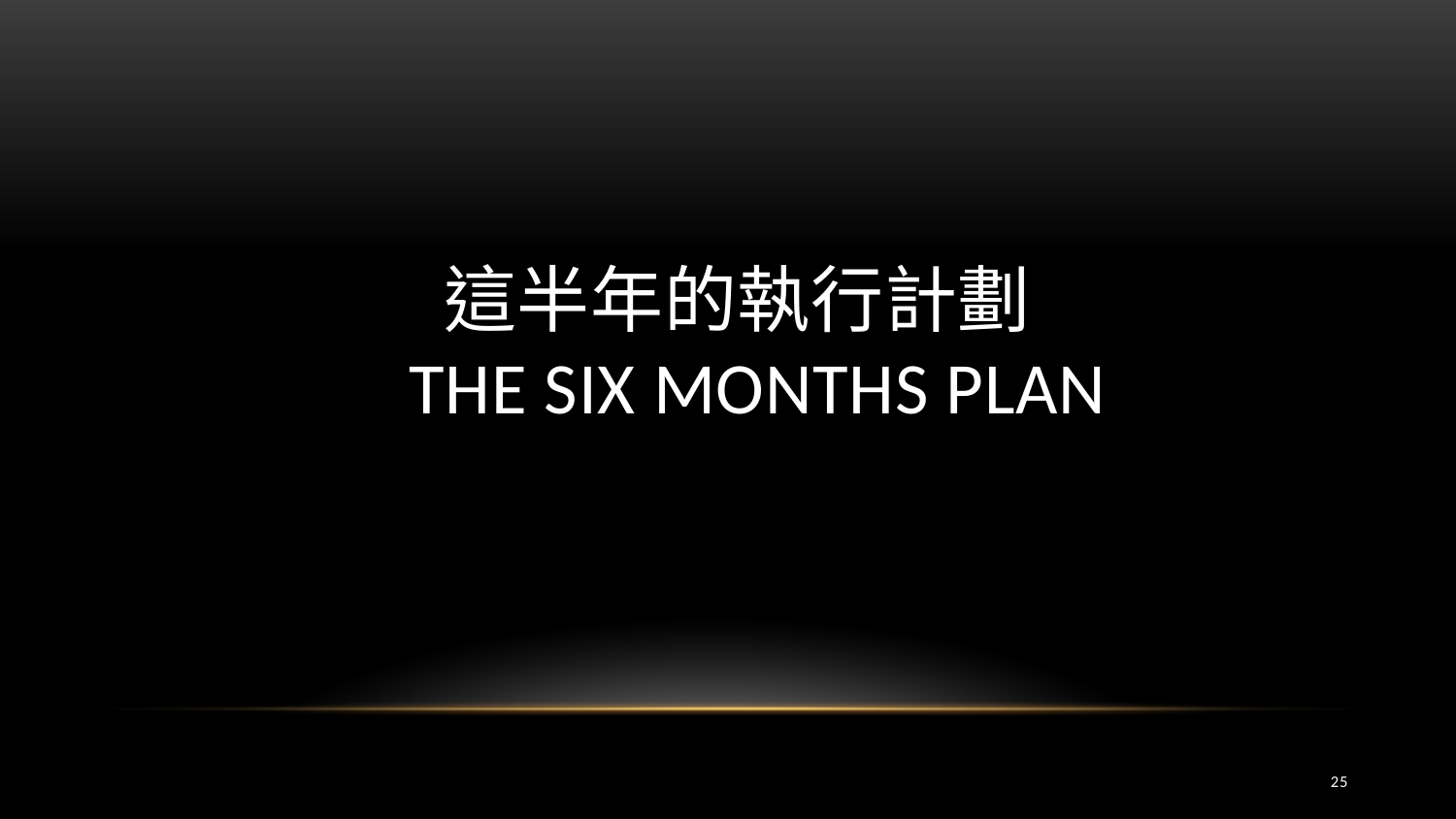

# 這半年的執行計劃 the Six months plan
25